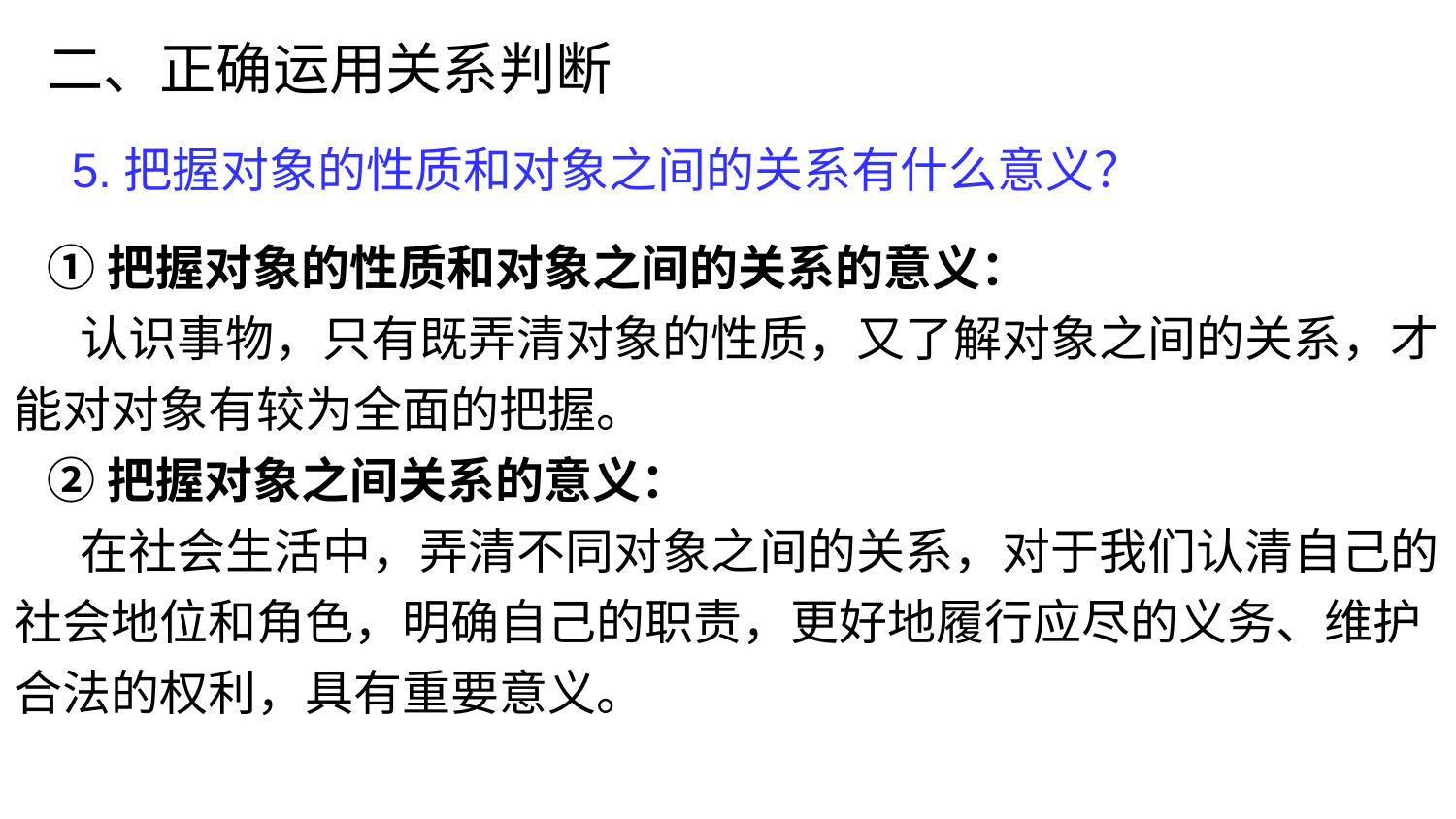

二、正确运用关系判断
5.把握对象的性质和对象之间的关系有什么意义？
   ①把握对象的性质和对象之间的关系的意义：
     认识事物，只有既弄清对象的性质，又了解对象之间的关系，才能对对象有较为全面的把握。
   ②把握对象之间关系的意义：
     在社会生活中，弄清不同对象之间的关系，对于我们认清自己的社会地位和角色，明确自己的职责，更好地履行应尽的义务、维护合法的权利，具有重要意义。